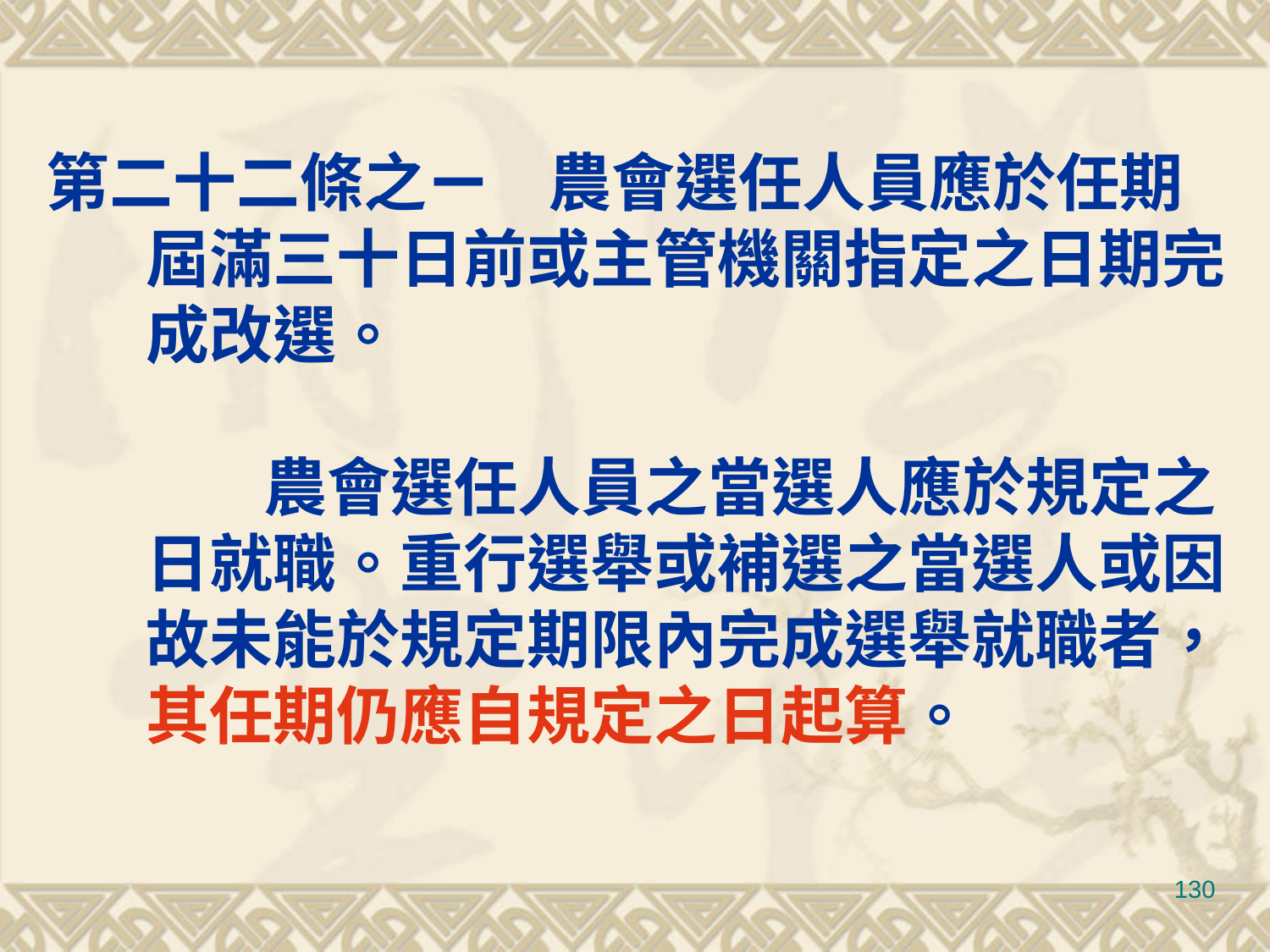

第二十二條之ㄧ    農會選任人員應於任期屆滿三十日前或主管機關指定之日期完成改選。

              農會選任人員之當選人應於規定之日就職。重行選舉或補選之當選人或因故未能於規定期限內完成選舉就職者，其任期仍應自規定之日起算。

130